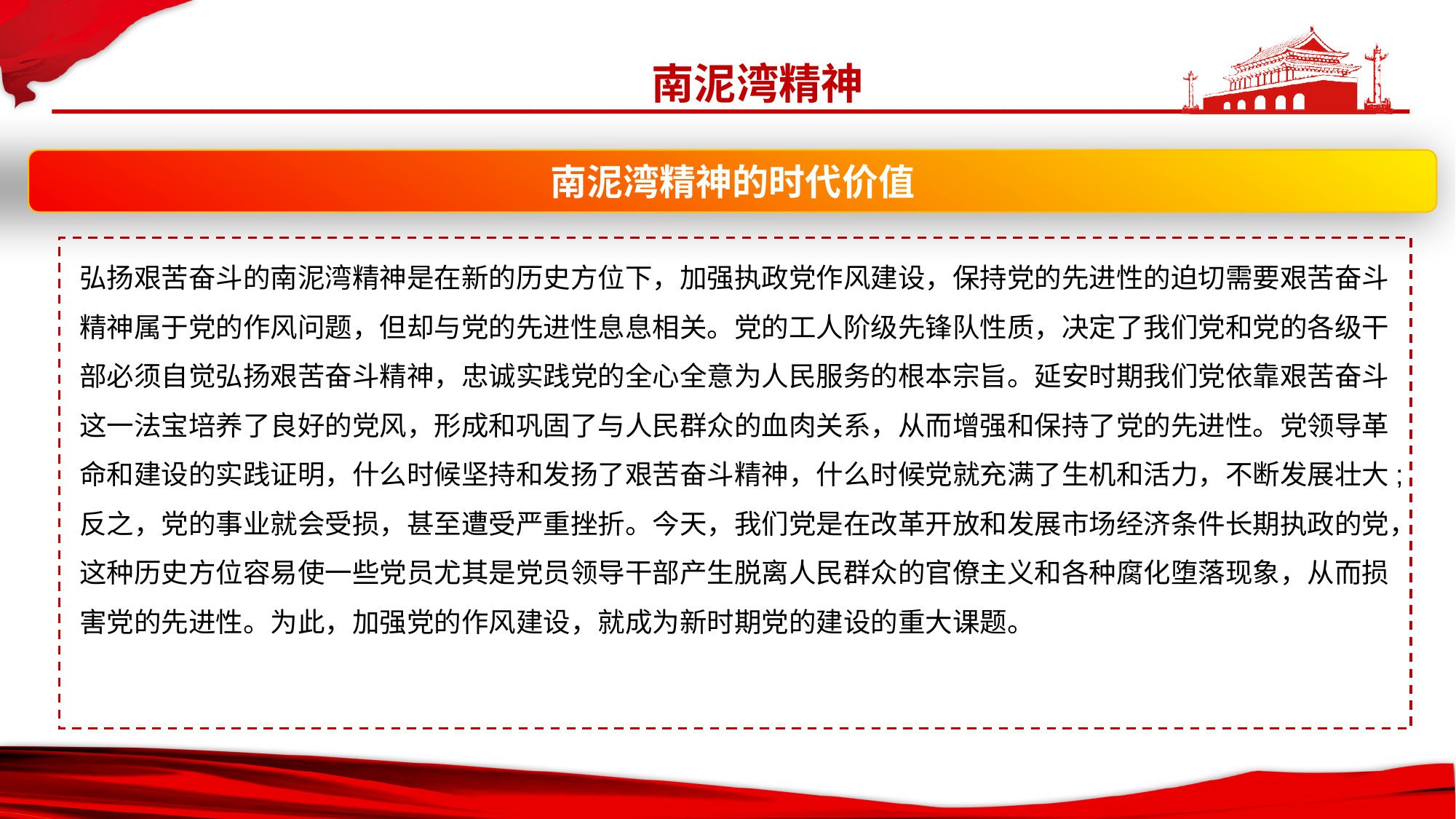

南泥湾精神
南泥湾精神的时代价值

弘扬艰苦奋斗的南泥湾精神是在新的历史方位下，加强执政党作风建设，保持党的先进性的迫切需要艰苦奋斗精神属于党的作风问题，但却与党的先进性息息相关。党的工人阶级先锋队性质，决定了我们党和党的各级干部必须自觉弘扬艰苦奋斗精神，忠诚实践党的全心全意为人民服务的根本宗旨。延安时期我们党依靠艰苦奋斗这一法宝培养了良好的党风，形成和巩固了与人民群众的血肉关系，从而增强和保持了党的先进性。党领导革命和建设的实践证明，什么时候坚持和发扬了艰苦奋斗精神，什么时候党就充满了生机和活力，不断发展壮大;反之，党的事业就会受损，甚至遭受严重挫折。今天，我们党是在改革开放和发展市场经济条件长期执政的党，这种历史方位容易使一些党员尤其是党员领导干部产生脱离人民群众的官僚主义和各种腐化堕落现象，从而损害党的先进性。为此，加强党的作风建设，就成为新时期党的建设的重大课题。